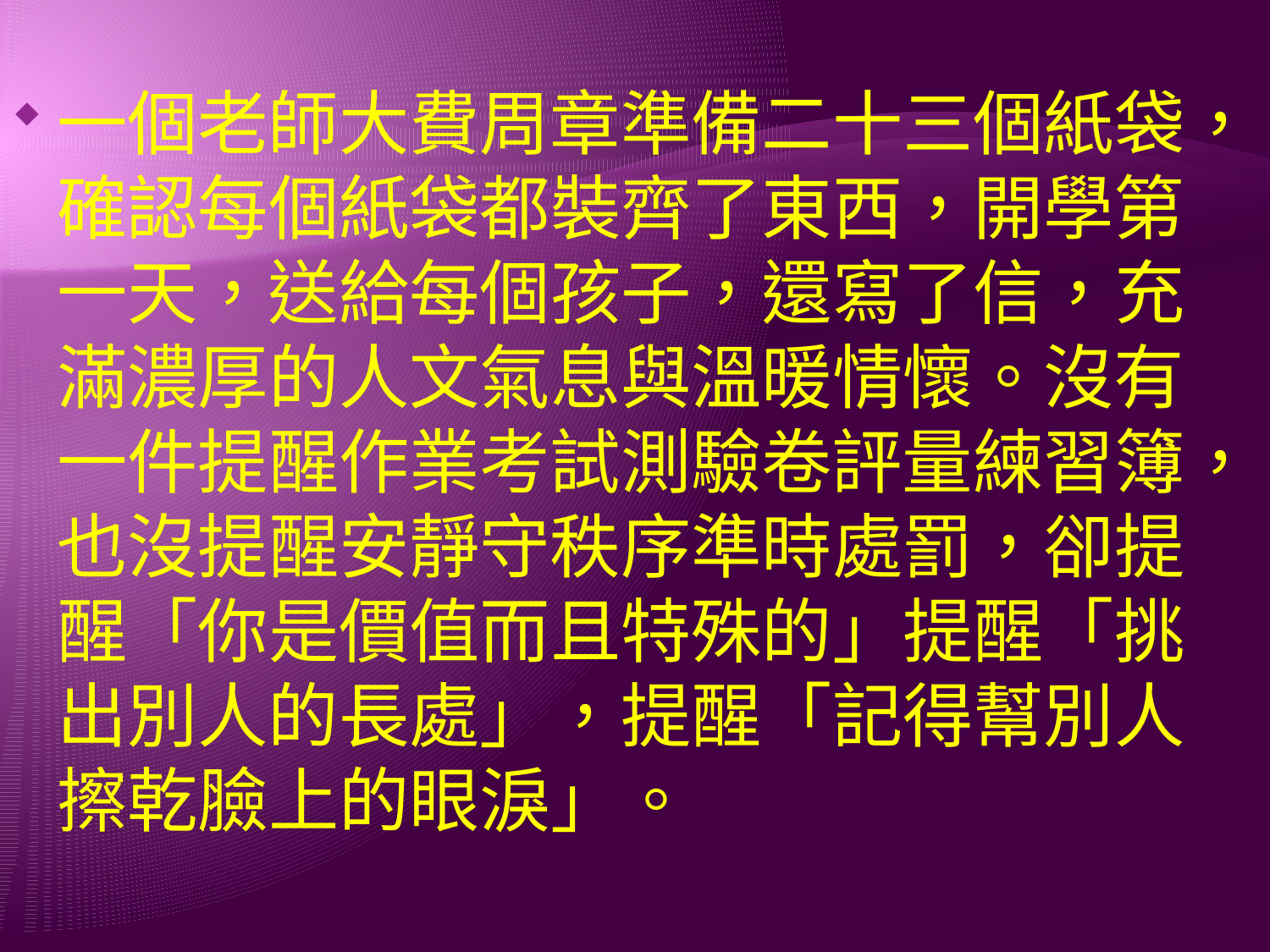

一個老師大費周章準備二十三個紙袋，確認每個紙袋都裝齊了東西，開學第一天，送給每個孩子，還寫了信，充滿濃厚的人文氣息與溫暖情懷。沒有一件提醒作業考試測驗卷評量練習簿，也沒提醒安靜守秩序準時處罰，卻提醒「你是價值而且特殊的」提醒「挑出別人的長處」，提醒「記得幫別人擦乾臉上的眼淚」。